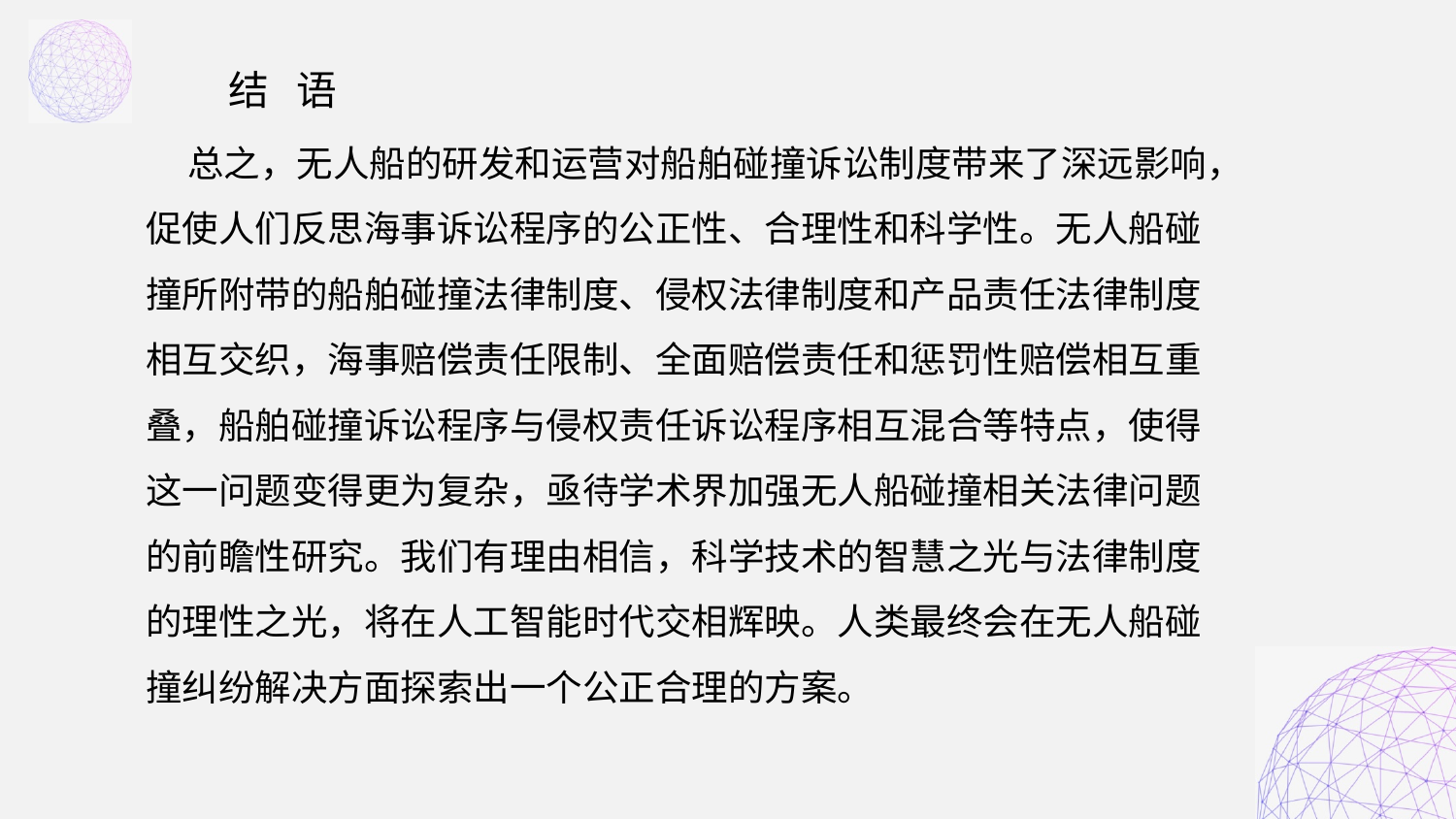

结   语
    总之，无人船的研发和运营对船舶碰撞诉讼制度带来了深远影响，促使人们反思海事诉讼程序的公正性、合理性和科学性。无人船碰撞所附带的船舶碰撞法律制度、侵权法律制度和产品责任法律制度相互交织，海事赔偿责任限制、全面赔偿责任和惩罚性赔偿相互重叠，船舶碰撞诉讼程序与侵权责任诉讼程序相互混合等特点，使得这一问题变得更为复杂，亟待学术界加强无人船碰撞相关法律问题的前瞻性研究。我们有理由相信，科学技术的智慧之光与法律制度的理性之光，将在人工智能时代交相辉映。人类最终会在无人船碰撞纠纷解决方面探索出一个公正合理的方案。